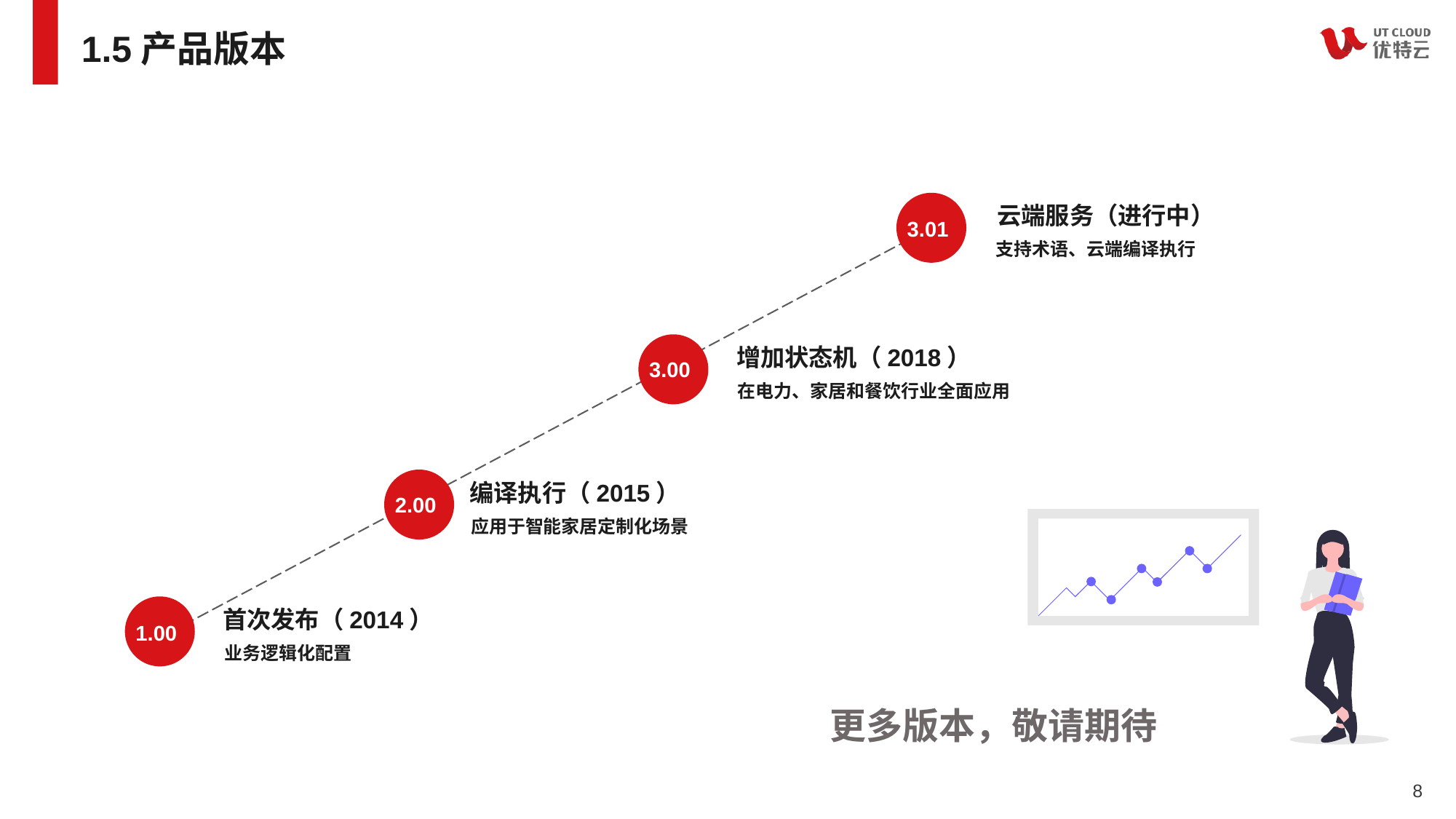

# 1.5产品版本

云端服务（进行中）
支持术语、云端编译执行
3.01

增加状态机（2018）
在电力、家居和餐饮行业全面应用
3.00

编译执行（2015）
应用于智能家居定制化场景
2.00

首次发布（2014）
业务逻辑化配置
1.00
更多版本，敬请期待
8